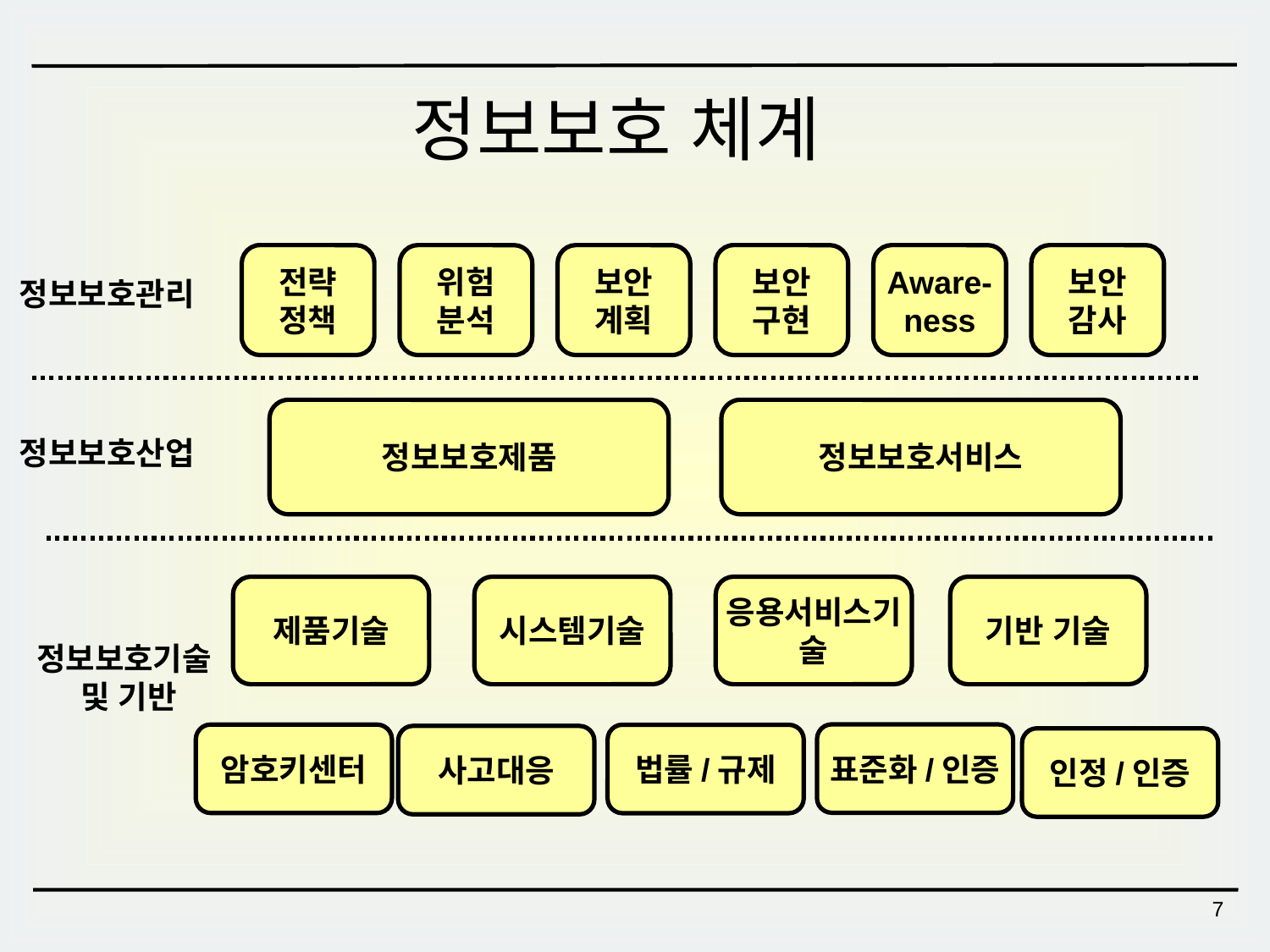

정보보호 체계
전략
정책
위험
분석
보안
계획
보안
구현
Aware-ness
보안
감사
정보보호관리
정보보호제품
정보보호서비스
정보보호산업
제품기술
시스템기술
응용서비스기술
기반 기술
정보보호기술
및 기반
표준화/인증
암호키센터
법률/규제
사고대응
인정/인증
7